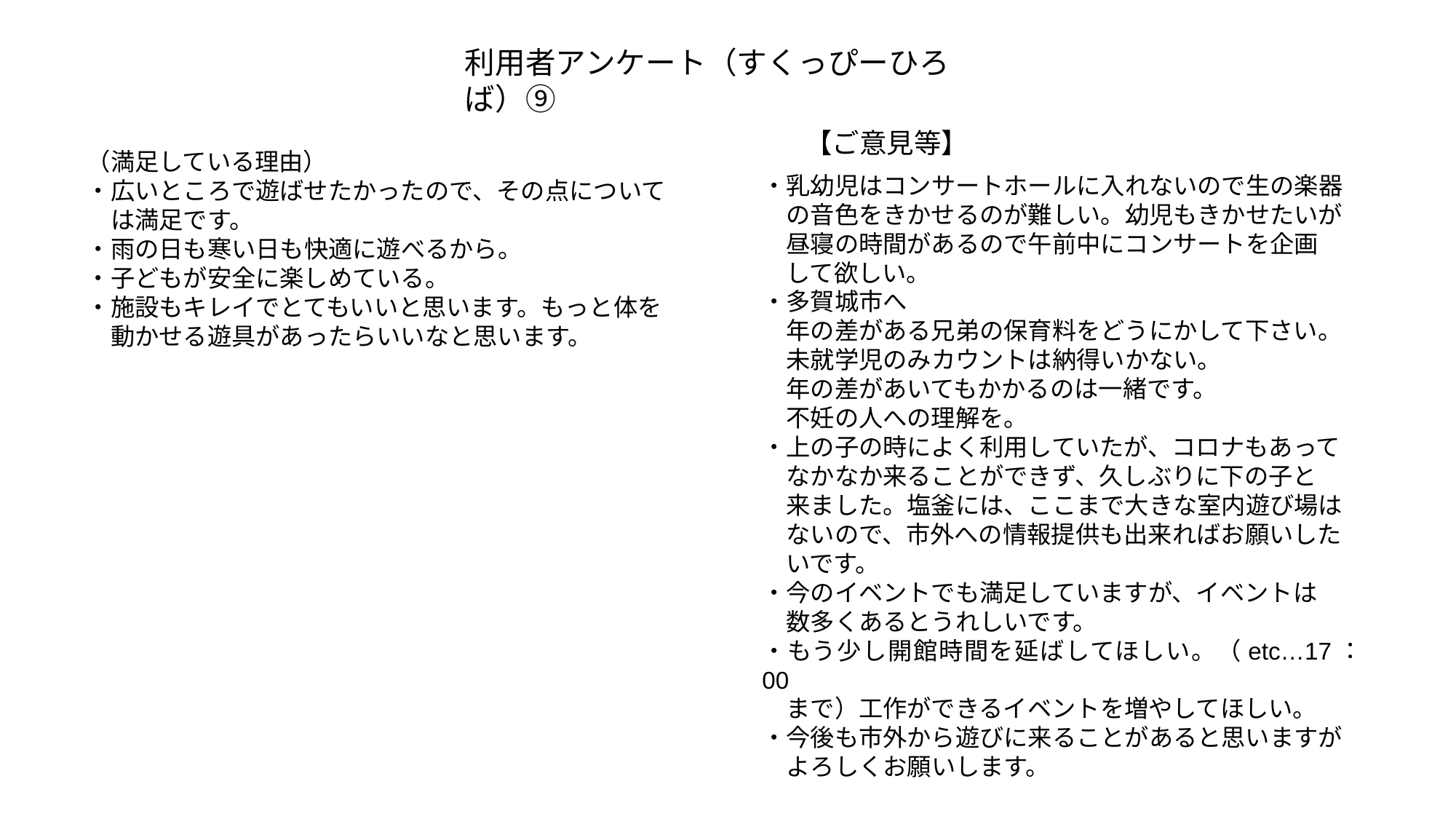

利用者アンケート（すくっぴーひろば）⑨
【ご意見等】
（満足している理由）
・広いところで遊ばせたかったので、その点について
　は満足です。
・雨の日も寒い日も快適に遊べるから。
・子どもが安全に楽しめている。
・施設もキレイでとてもいいと思います。もっと体を
　動かせる遊具があったらいいなと思います。

・乳幼児はコンサートホールに入れないので生の楽器
　の音色をきかせるのが難しい。幼児もきかせたいが
　昼寝の時間があるので午前中にコンサートを企画
　して欲しい。
・多賀城市へ
　年の差がある兄弟の保育料をどうにかして下さい。
　未就学児のみカウントは納得いかない。
　年の差があいてもかかるのは一緒です。
　不妊の人への理解を。
・上の子の時によく利用していたが、コロナもあって
　なかなか来ることができず、久しぶりに下の子と
　来ました。塩釜には、ここまで大きな室内遊び場は
　ないので、市外への情報提供も出来ればお願いした
　いです。
・今のイベントでも満足していますが、イベントは
　数多くあるとうれしいです。
・もう少し開館時間を延ばしてほしい。（etc…17：00
　まで）工作ができるイベントを増やしてほしい。
・今後も市外から遊びに来ることがあると思いますが
　よろしくお願いします。